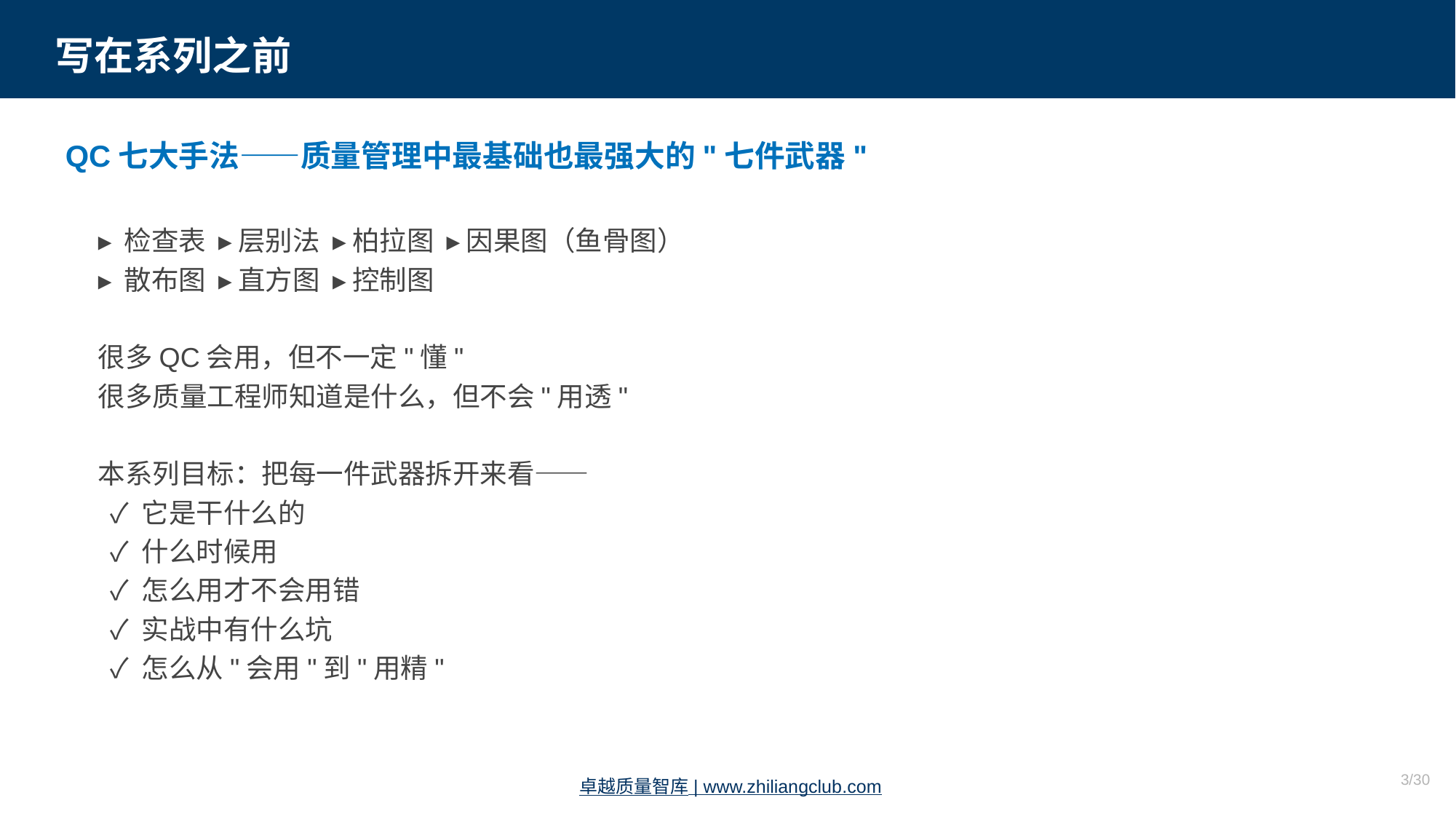

写在系列之前
QC七大手法——质量管理中最基础也最强大的"七件武器"
▸ 检查表  ▸ 层别法  ▸ 柏拉图  ▸ 因果图（鱼骨图）
▸ 散布图  ▸ 直方图  ▸ 控制图

很多QC会用，但不一定"懂"
很多质量工程师知道是什么，但不会"用透"

本系列目标：把每一件武器拆开来看——
  ✓ 它是干什么的
  ✓ 什么时候用
  ✓ 怎么用才不会用错
  ✓ 实战中有什么坑
  ✓ 怎么从"会用"到"用精"
3/30